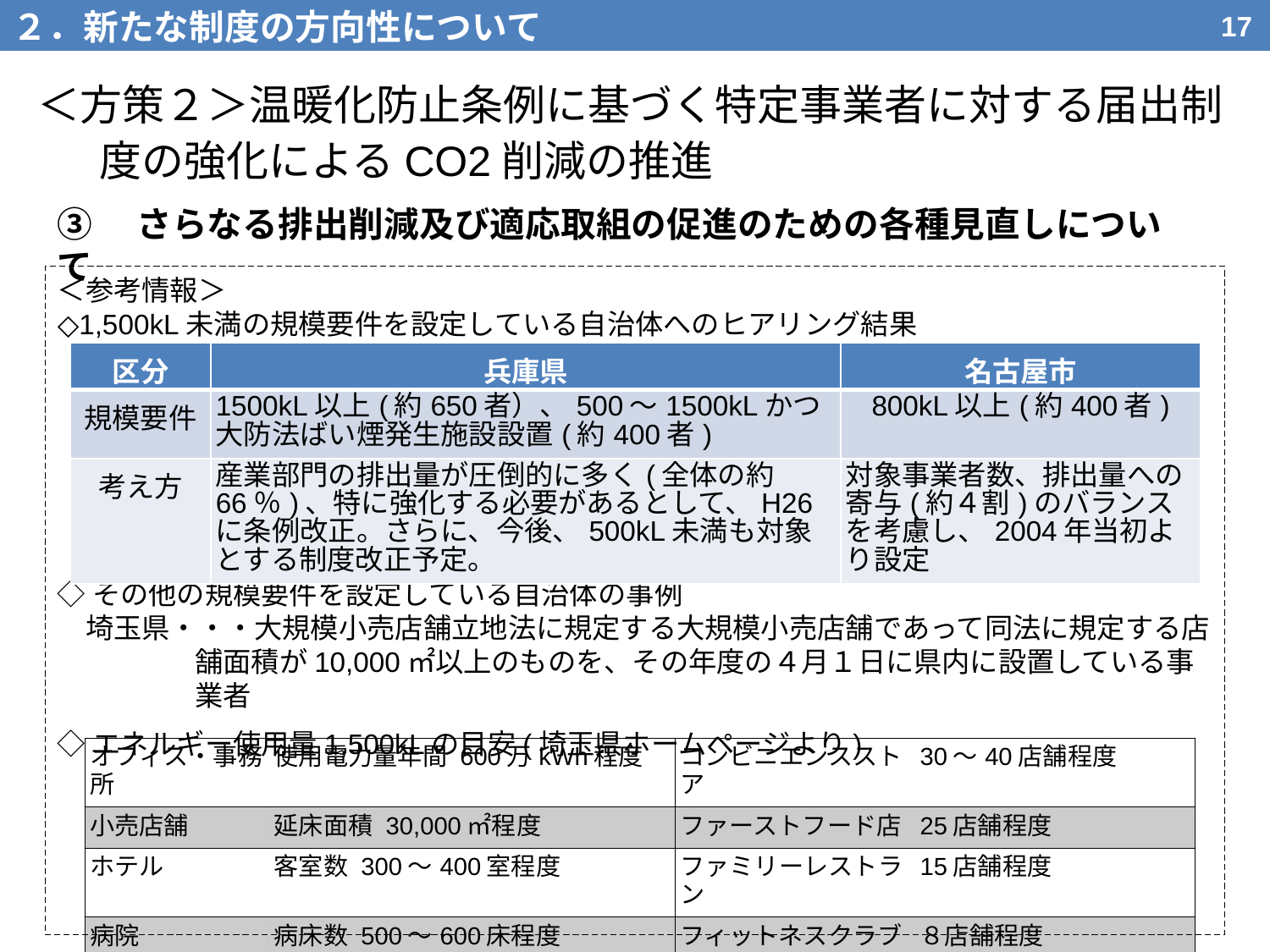

２．新たな制度の方向性について
17
＜方策２＞温暖化防止条例に基づく特定事業者に対する届出制度の強化によるCO2削減の推進
③　さらなる排出削減及び適応取組の促進のための各種見直しについて
＜参考情報＞
◇1,500kL未満の規模要件を設定している自治体へのヒアリング結果

◇その他の規模要件を設定している自治体の事例
　埼玉県・・・大規模小売店舗立地法に規定する大規模小売店舗であって同法に規定する店舗面積が10,000㎡以上のものを、その年度の４月１日に県内に設置している事業者

◇エネルギー使用量1,500kLの目安(埼玉県ホームページより)

| 区分 | 兵庫県 | 名古屋市 |
| --- | --- | --- |
| 規模要件 | 1500kL以上(約650者）、500～1500kLかつ大防法ばい煙発生施設設置(約400者) | 800kL以上(約400者) |
| 考え方 | 産業部門の排出量が圧倒的に多く(全体の約66％)、特に強化する必要があるとして、H26に条例改正。さらに、今後、500kL未満も対象とする制度改正予定。 | 対象事業者数、排出量への寄与(約４割)のバランスを考慮し、2004年当初より設定 |
| オフィス・事務所 | 使用電力量年間 600万kWh程度 | コンビニエンスストア | 30〜40店舗程度 |
| --- | --- | --- | --- |
| 小売店舗 | 延床面積 30,000㎡程度 | ファーストフード店 | 25店舗程度 |
| ホテル | 客室数 300〜400室程度 | ファミリーレストラン | 15店舗程度 |
| 病院 | 病床数 500〜600床程度 | フィットネスクラブ | ８店舗程度 |